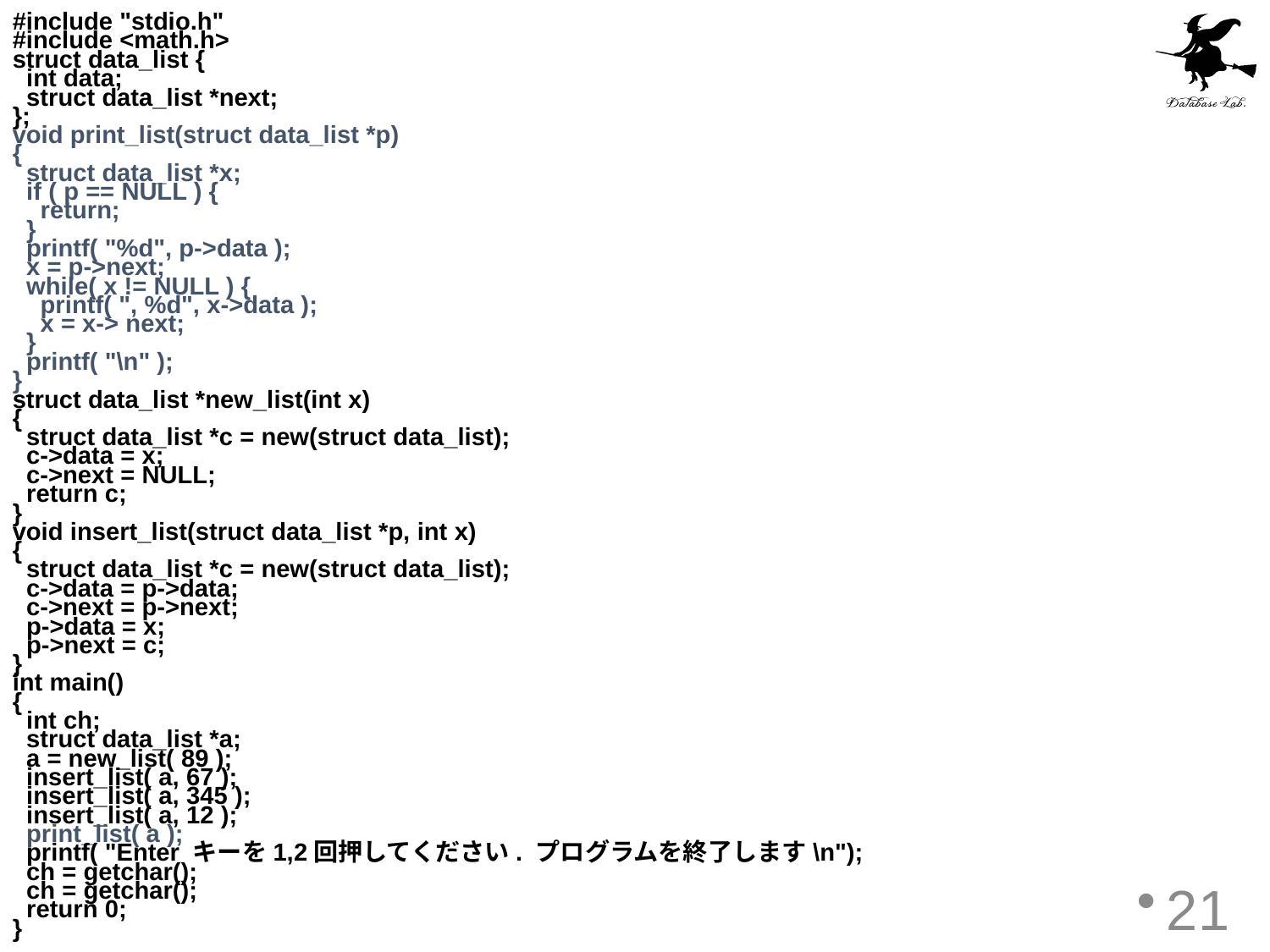

#include "stdio.h"
#include <math.h>
struct data_list {
  int data;
  struct data_list *next;
};
void print_list(struct data_list *p)
{
  struct data_list *x;
  if ( p == NULL ) {
    return;
  }
  printf( "%d", p->data );
  x = p->next;
  while( x != NULL ) {
    printf( ", %d", x->data );
    x = x-> next;
  }
  printf( "\n" );
}
struct data_list *new_list(int x)
{
  struct data_list *c = new(struct data_list);
  c->data = x;
  c->next = NULL;
  return c;
}
void insert_list(struct data_list *p, int x)
{
  struct data_list *c = new(struct data_list);
  c->data = p->data;
  c->next = p->next;
  p->data = x;
  p->next = c;
}
int main()
{
  int ch;
  struct data_list *a;
  a = new_list( 89 );
  insert_list( a, 67 );
  insert_list( a, 345 );
  insert_list( a, 12 );
  print_list( a );
  printf( "Enter キーを1,2回押してください. プログラムを終了します\n");
  ch = getchar();
  ch = getchar();
  return 0;
}

21